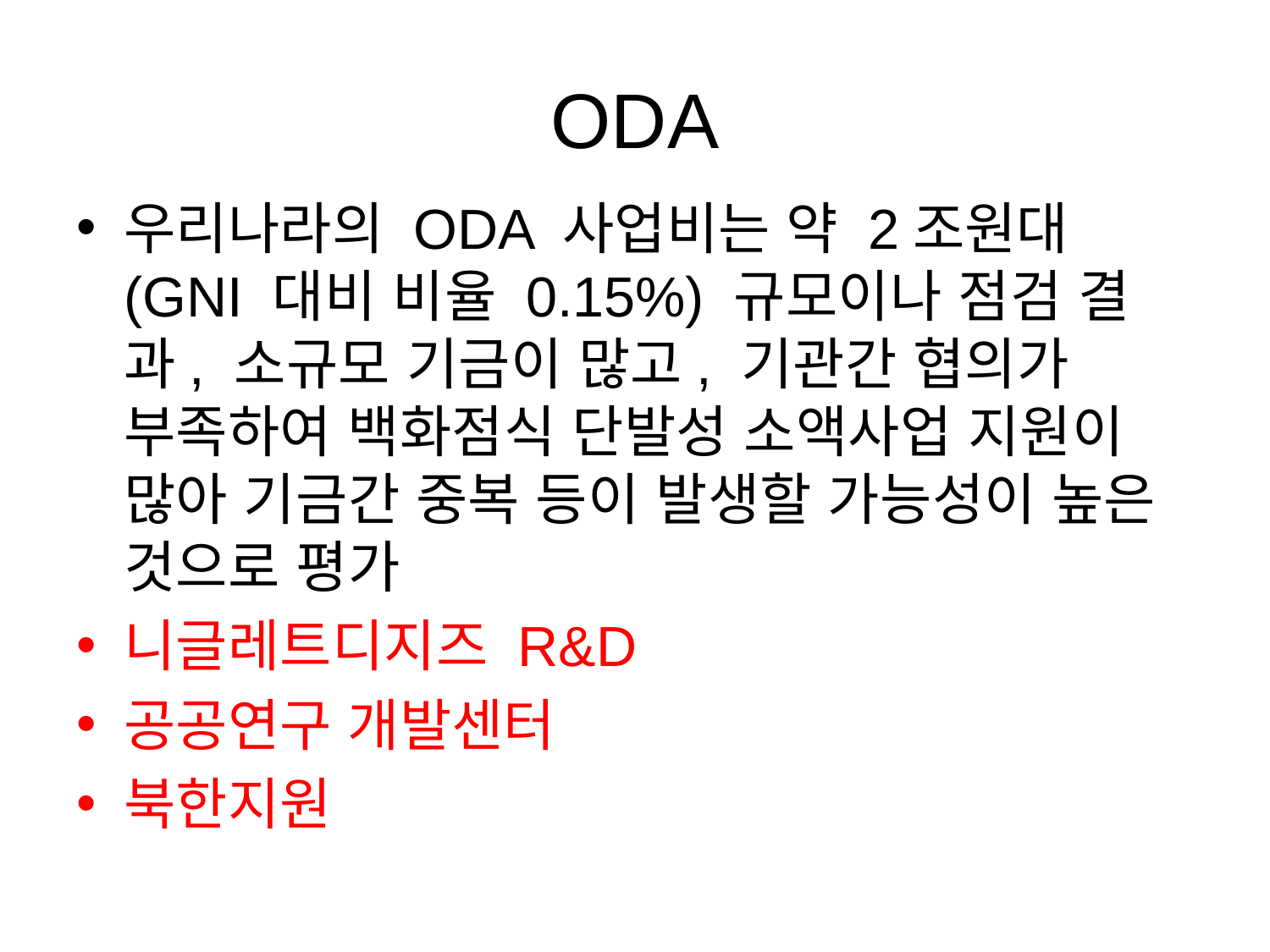

# ODA
우리나라의 ODA 사업비는 약 2조원대(GNI 대비 비율 0.15%) 규모이나 점검 결과, 소규모 기금이 많고, 기관간 협의가 부족하여 백화점식 단발성 소액사업 지원이 많아 기금간 중복 등이 발생할 가능성이 높은 것으로 평가
니글레트디지즈 R&D
공공연구 개발센터
북한지원